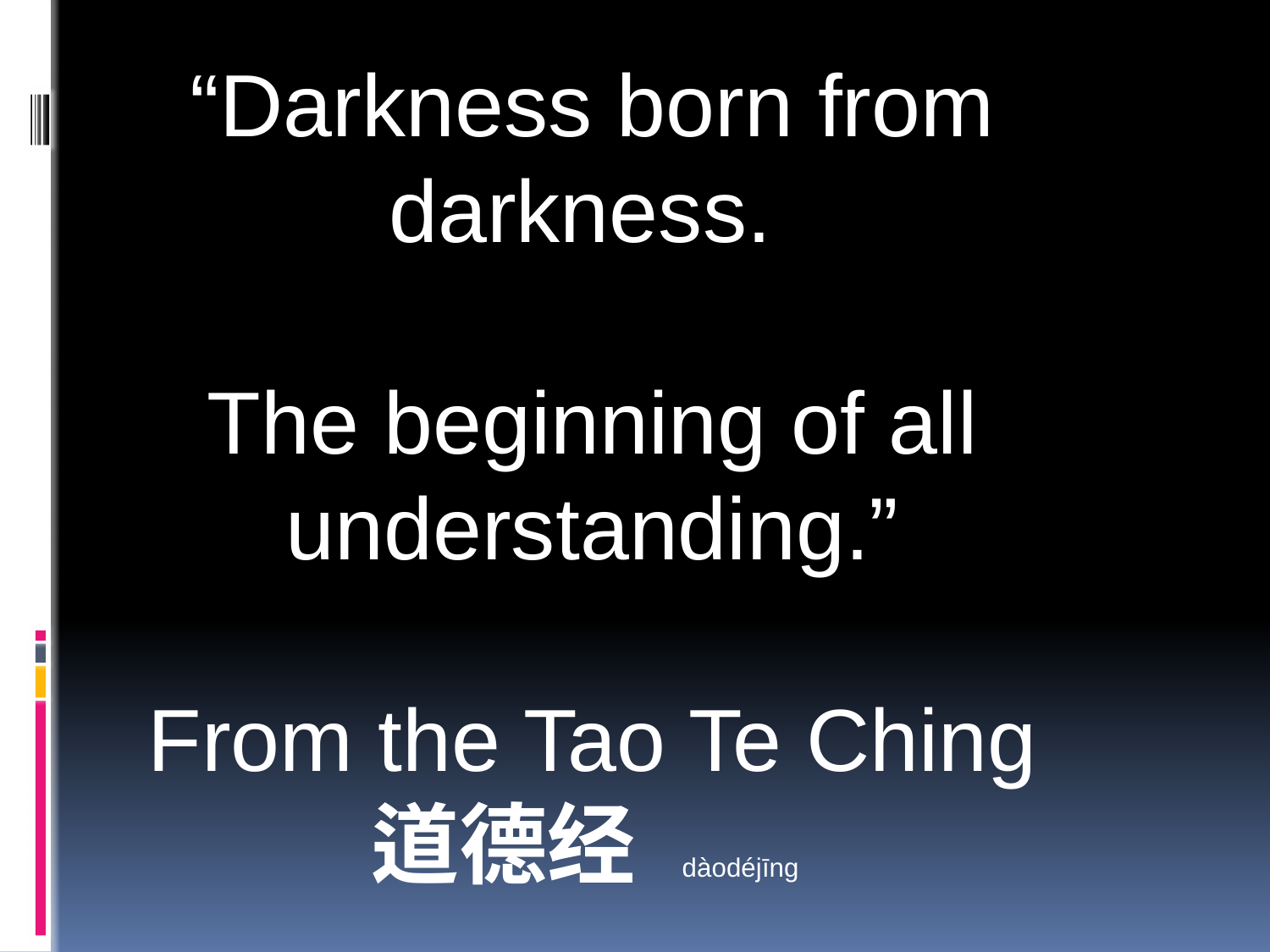

“Darkness born from darkness.
The beginning of all understanding.”

From the Tao Te Ching 道德经 dàodéjīng